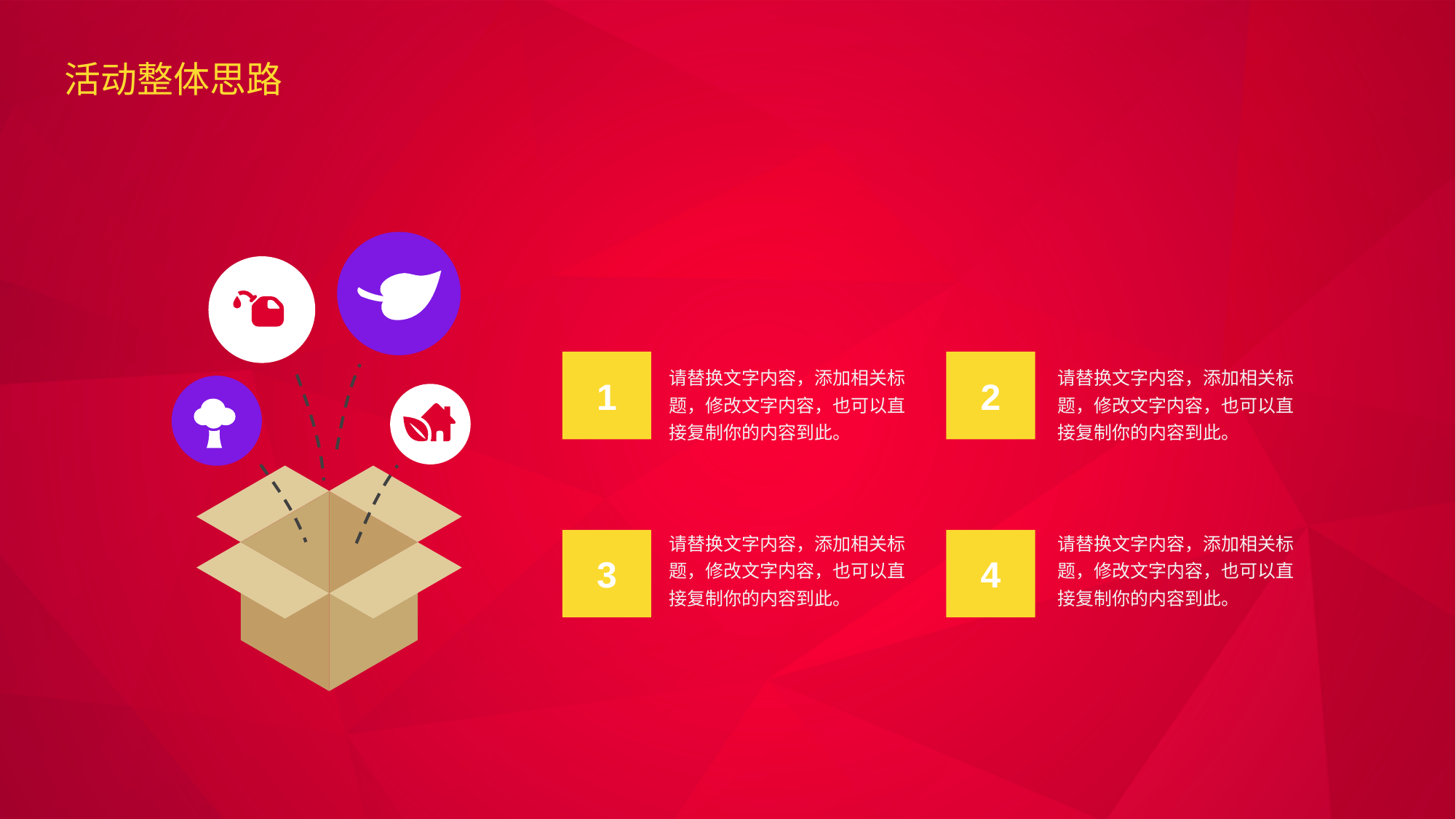

活动整体思路

1
请替换文字内容，添加相关标题，修改文字内容，也可以直接复制你的内容到此。
2
请替换文字内容，添加相关标题，修改文字内容，也可以直接复制你的内容到此。
请替换文字内容，添加相关标题，修改文字内容，也可以直接复制你的内容到此。
3
请替换文字内容，添加相关标题，修改文字内容，也可以直接复制你的内容到此。
4